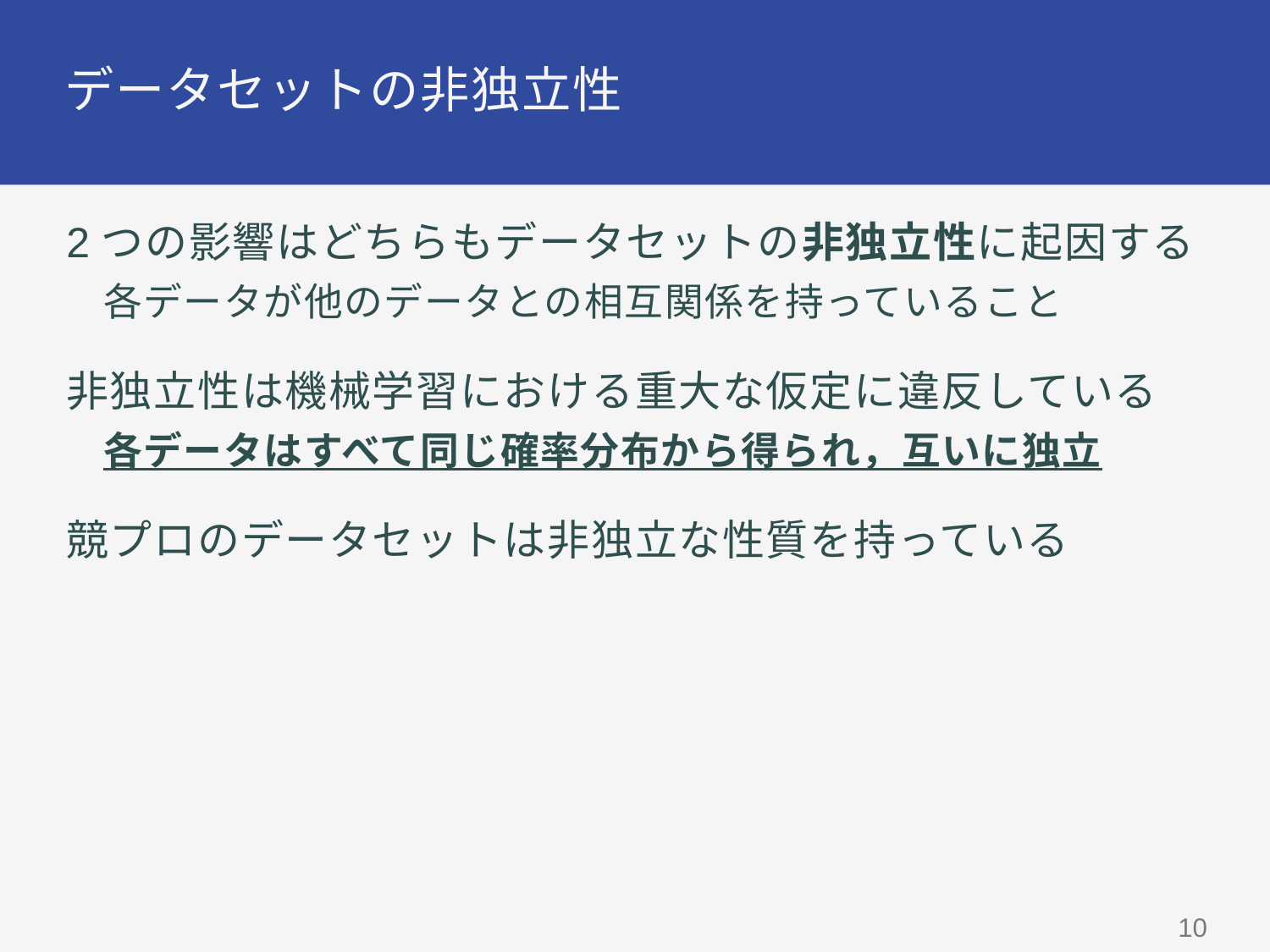

# データセットの非独立性
2つの影響はどちらもデータセットの非独立性に起因する
各データが他のデータとの相互関係を持っていること

非独立性は機械学習における重大な仮定に違反している
各データはすべて同じ確率分布から得られ，互いに独立

競プロのデータセットは非独立な性質を持っている
10